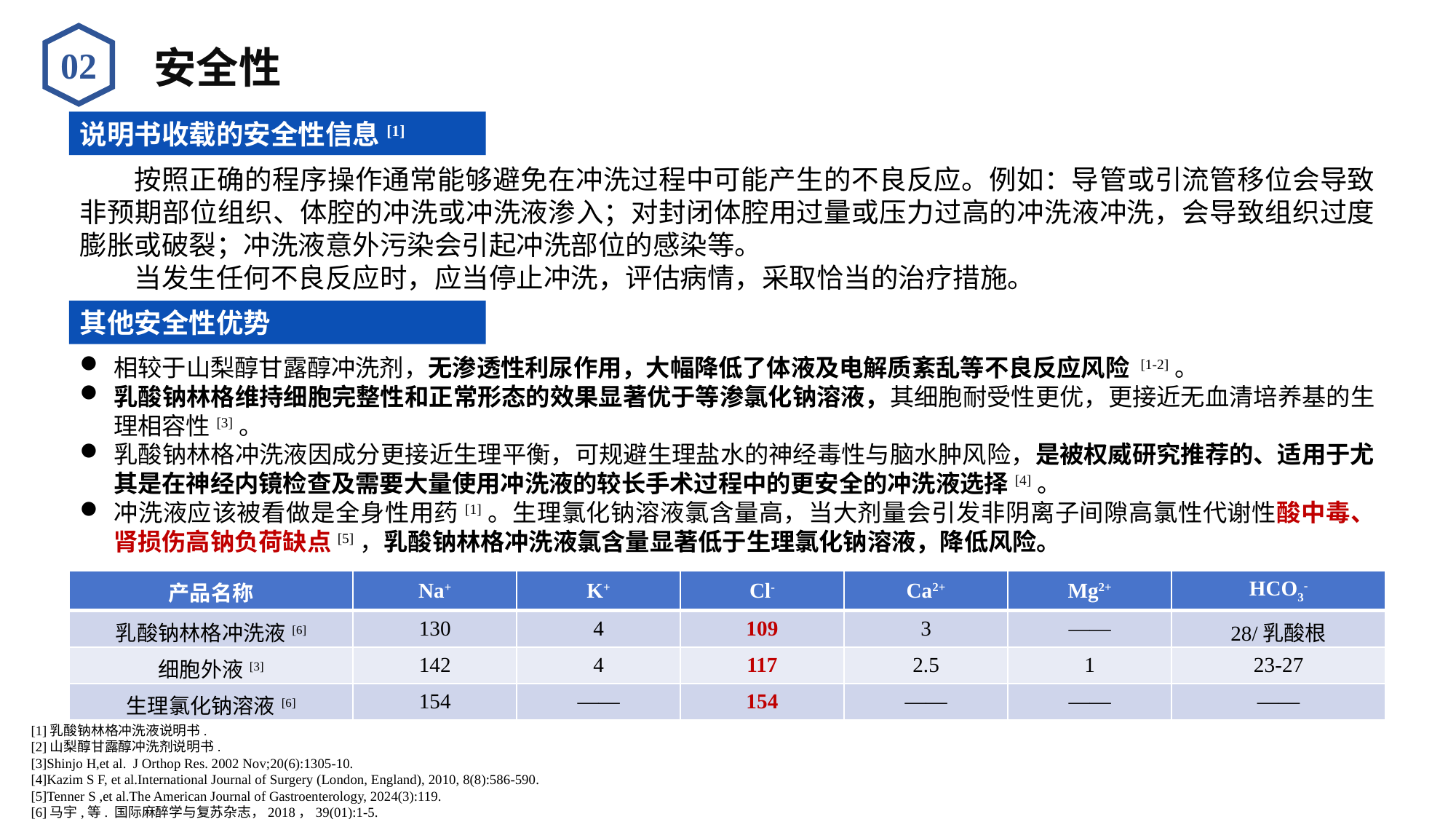

安全性
02
说明书收载的安全性信息[1]
按照正确的程序操作通常能够避免在冲洗过程中可能产生的不良反应。例如：导管或引流管移位会导致非预期部位组织、体腔的冲洗或冲洗液渗入；对封闭体腔用过量或压力过高的冲洗液冲洗，会导致组织过度膨胀或破裂；冲洗液意外污染会引起冲洗部位的感染等。
当发生任何不良反应时，应当停止冲洗，评估病情，采取恰当的治疗措施。
其他安全性优势
相较于山梨醇甘露醇冲洗剂，无渗透性利尿作用，大幅降低了体液及电解质紊乱等不良反应风险[[1-2]。
乳酸钠林格维持细胞完整性和正常形态的效果显著优于等渗氯化钠溶液，其细胞耐受性更优，更接近无血清培养基的生理相容性[3]。
乳酸钠林格冲洗液因成分更接近生理平衡，可规避生理盐水的神经毒性与脑水肿风险，是被权威研究推荐的、适用于尤其是在神经内镜检查及需要大量使用冲洗液的较长手术过程中的更安全的冲洗液选择[4]。
冲洗液应该被看做是全身性用药[1]。生理氯化钠溶液氯含量高，当大剂量会引发非阴离子间隙高氯性代谢性酸中毒、肾损伤高钠负荷缺点[5]，乳酸钠林格冲洗液氯含量显著低于生理氯化钠溶液，降低风险。

| 产品名称 | Na+ | K+ | Cl- | Ca2+ | Mg2+ | HCO3- |
| --- | --- | --- | --- | --- | --- | --- |
| 乳酸钠林格冲洗液[6] | 130 | 4 | 109 | 3 | —— | 28/乳酸根 |
| 细胞外液[3] | 142 | 4 | 117 | 2.5 | 1 | 23-27 |
| 生理氯化钠溶液[6] | 154 | —— | 154 | —— | —— | —— |
[1]乳酸钠林格冲洗液说明书.
[2]山梨醇甘露醇冲洗剂说明书.
[3]Shinjo H,et al.  J Orthop Res. 2002 Nov;20(6):1305-10.
[4]Kazim S F, et al.International Journal of Surgery (London, England), 2010, 8(8):586-590.
[5]Tenner S ,et al.The American Journal of Gastroenterology, 2024(3):119.
[6]马宇,等. 国际麻醉学与复苏杂志，2018，39(01):1-5.